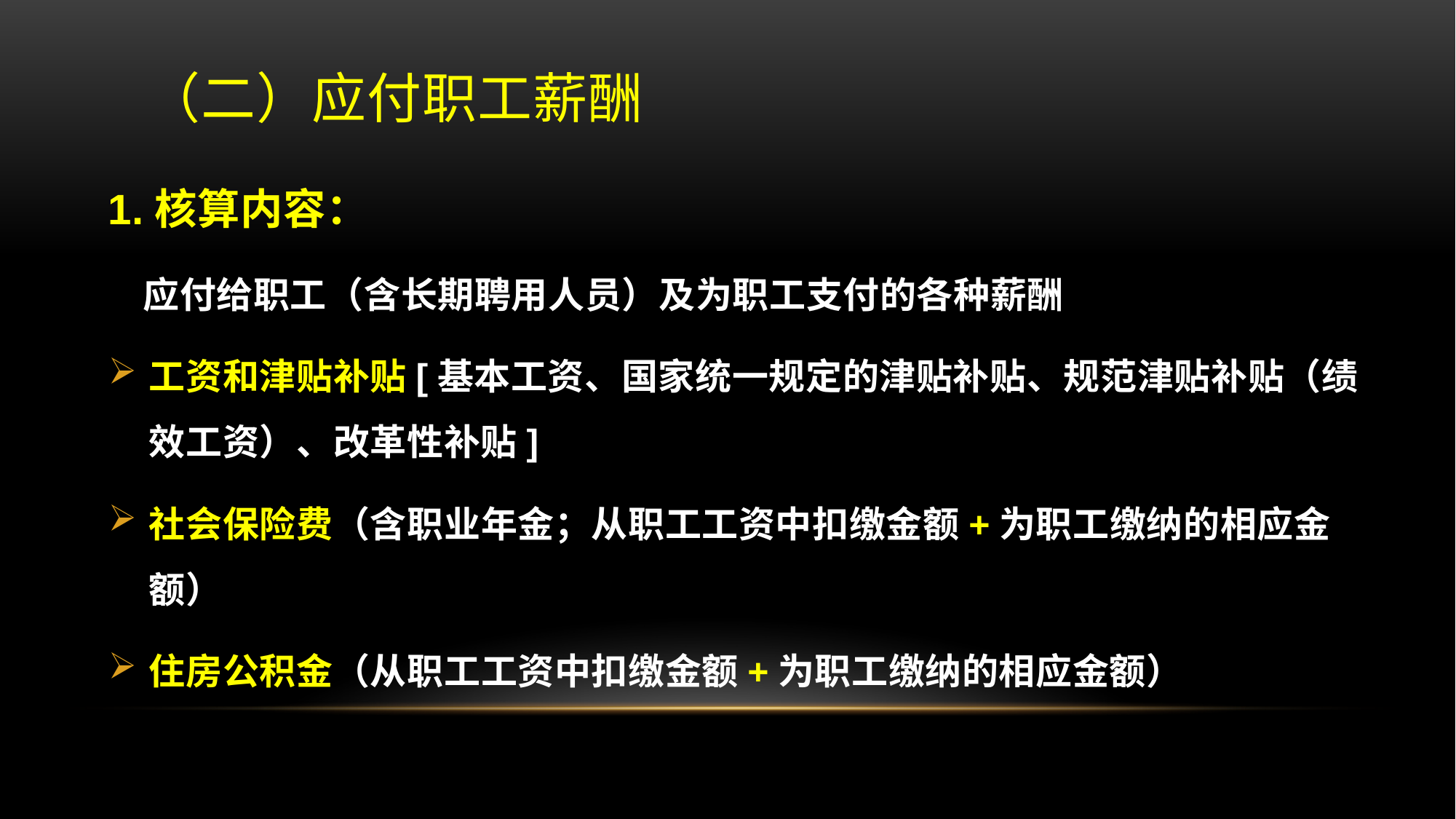

# （二）应付职工薪酬
1.核算内容：
   应付给职工（含长期聘用人员）及为职工支付的各种薪酬
工资和津贴补贴[基本工资、国家统一规定的津贴补贴、规范津贴补贴（绩效工资）、改革性补贴]
社会保险费（含职业年金；从职工工资中扣缴金额+为职工缴纳的相应金额）
住房公积金（从职工工资中扣缴金额+为职工缴纳的相应金额）

25